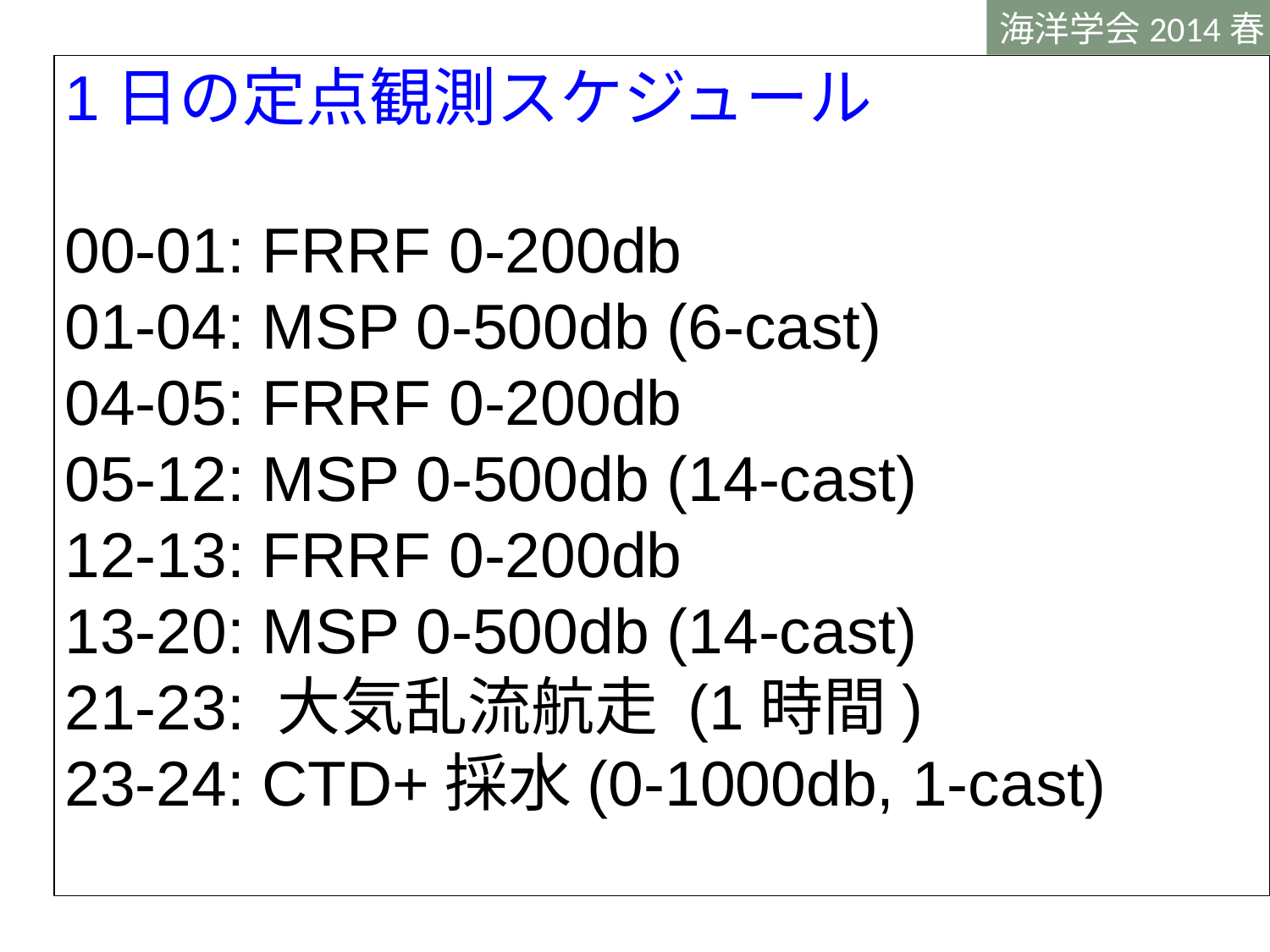

海洋学会2014春
1日の定点観測スケジュール

00-01: FRRF 0-200db
01-04: MSP 0-500db (6-cast)
04-05: FRRF 0-200db
05-12: MSP 0-500db (14-cast)
12-13: FRRF 0-200db
13-20: MSP 0-500db (14-cast)
21-23: 大気乱流航走 (1時間)
23-24: CTD+採水(0-1000db, 1-cast)